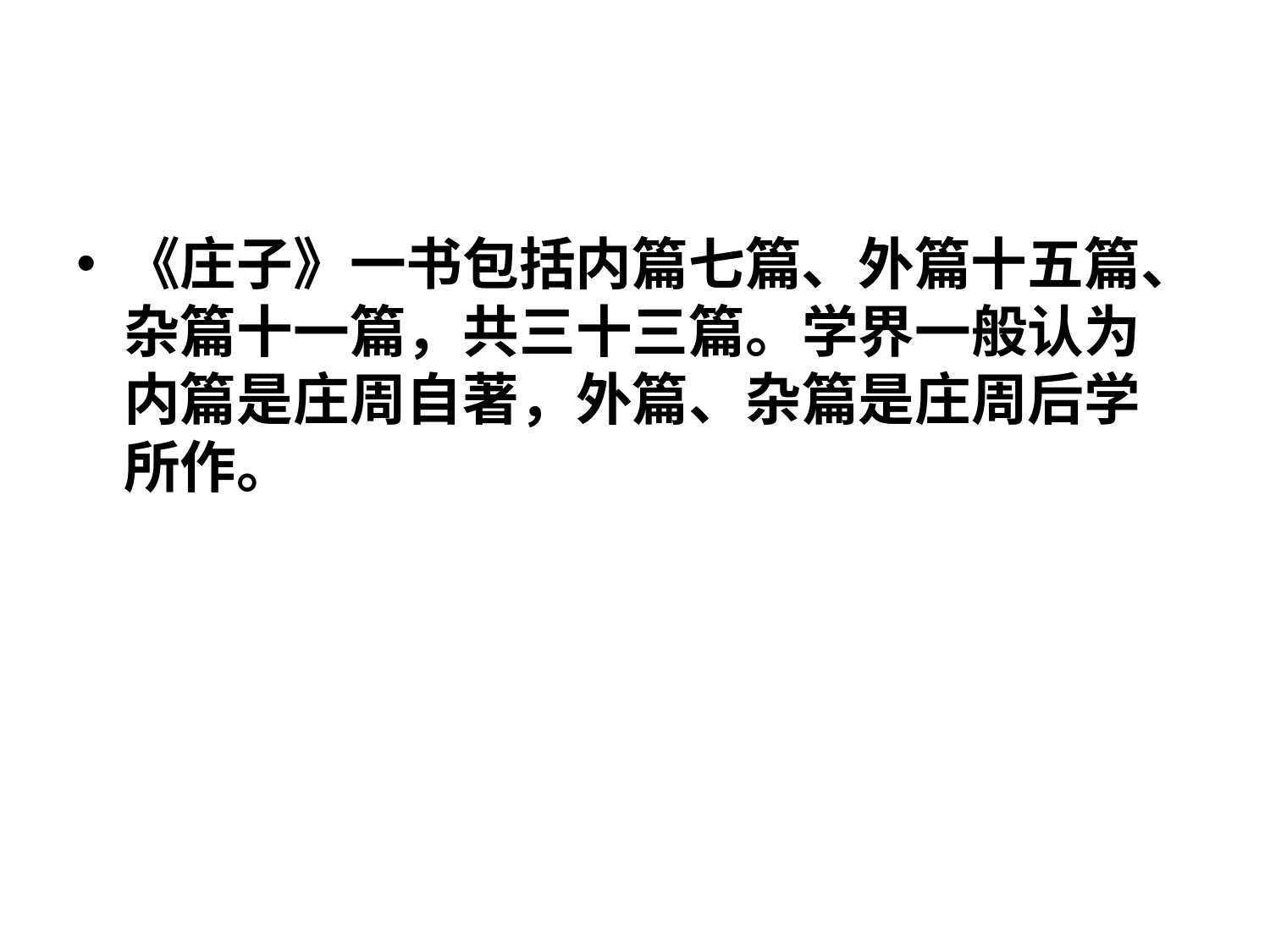

#
《庄子》一书包括内篇七篇、外篇十五篇、杂篇十一篇，共三十三篇。学界一般认为内篇是庄周自著，外篇、杂篇是庄周后学所作。